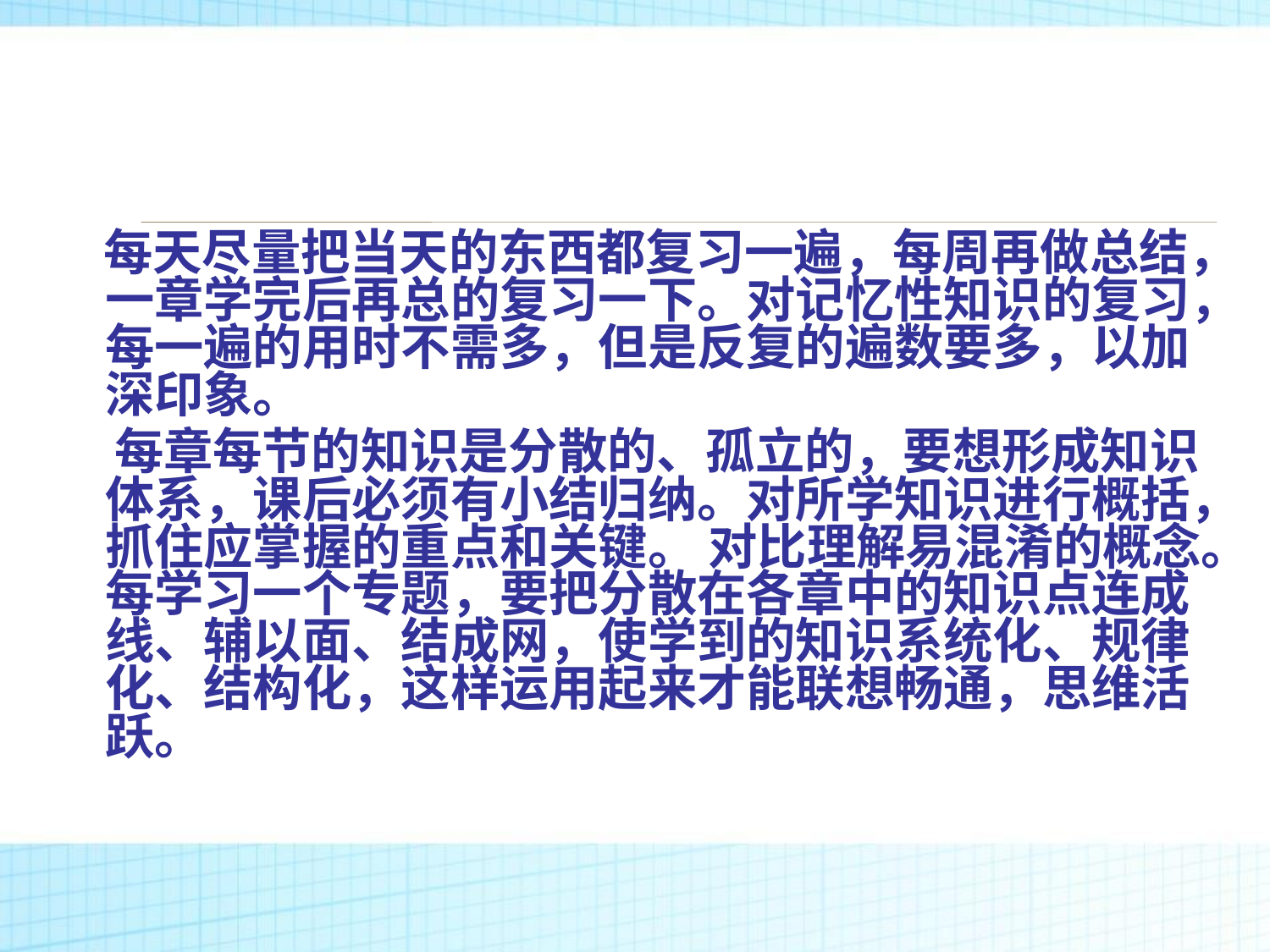

每天尽量把当天的东西都复习一遍，每周再做总结，一章学完后再总的复习一下。对记忆性知识的复习，每一遍的用时不需多，但是反复的遍数要多，以加深印象。
    每章每节的知识是分散的、孤立的，要想形成知识体系，课后必须有小结归纳。对所学知识进行概括，抓住应掌握的重点和关键。 对比理解易混淆的概念。每学习一个专题，要把分散在各章中的知识点连成线、辅以面、结成网，使学到的知识系统化、规律化、结构化，这样运用起来才能联想畅通，思维活跃。